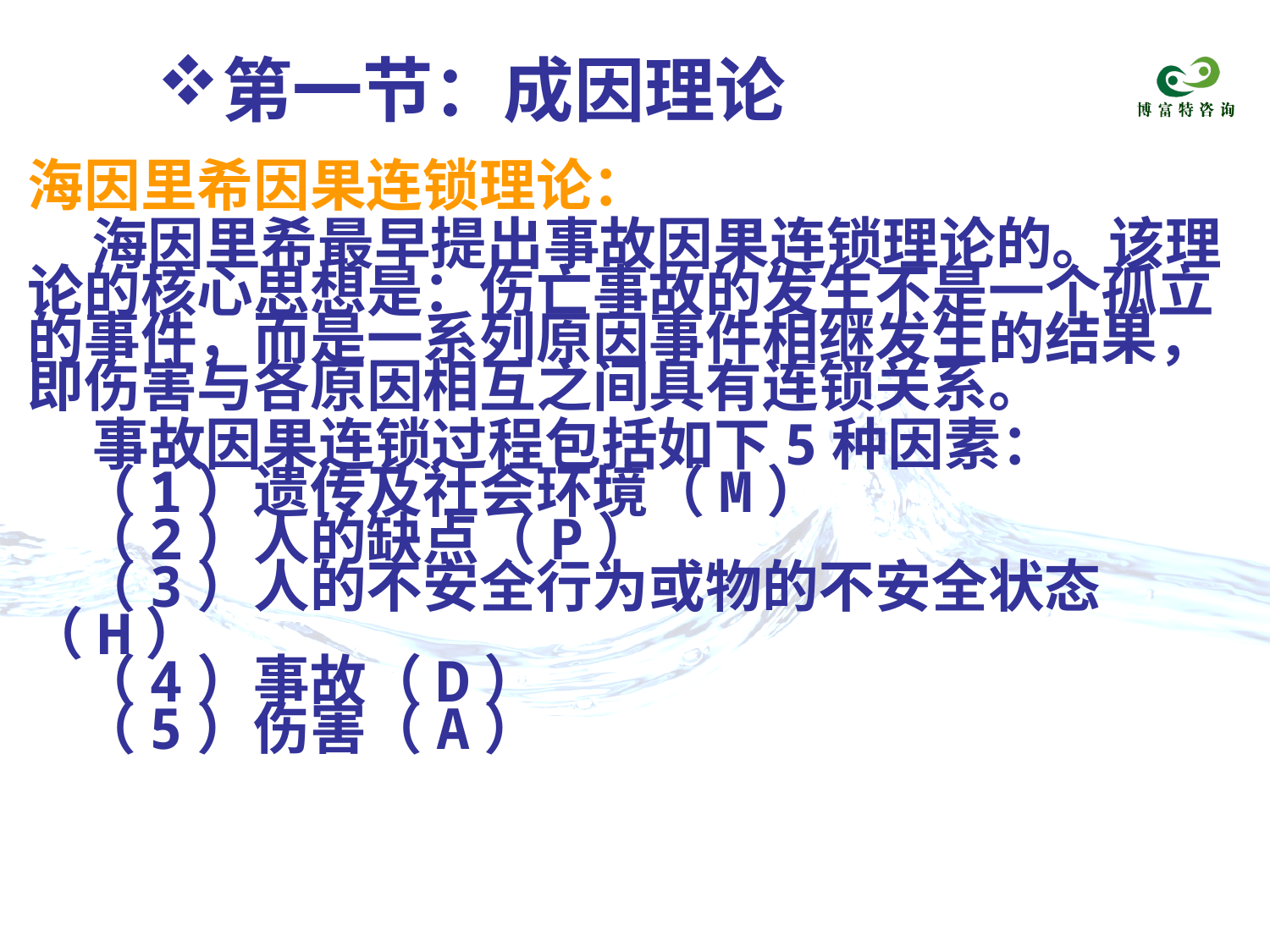

第一节：成因理论

海因里希因果连锁理论：
    海因里希最早提出事故因果连锁理论的。该理论的核心思想是：伤亡事故的发生不是一个孤立的事件，而是一系列原因事件相继发生的结果，即伤害与各原因相互之间具有连锁关系。
    事故因果连锁过程包括如下5种因素：
   （1）遗传及社会环境（M）
   （2）人的缺点（P）
   （3）人的不安全行为或物的不安全状态（H）
   （4）事故（D）
   （5）伤害（A）